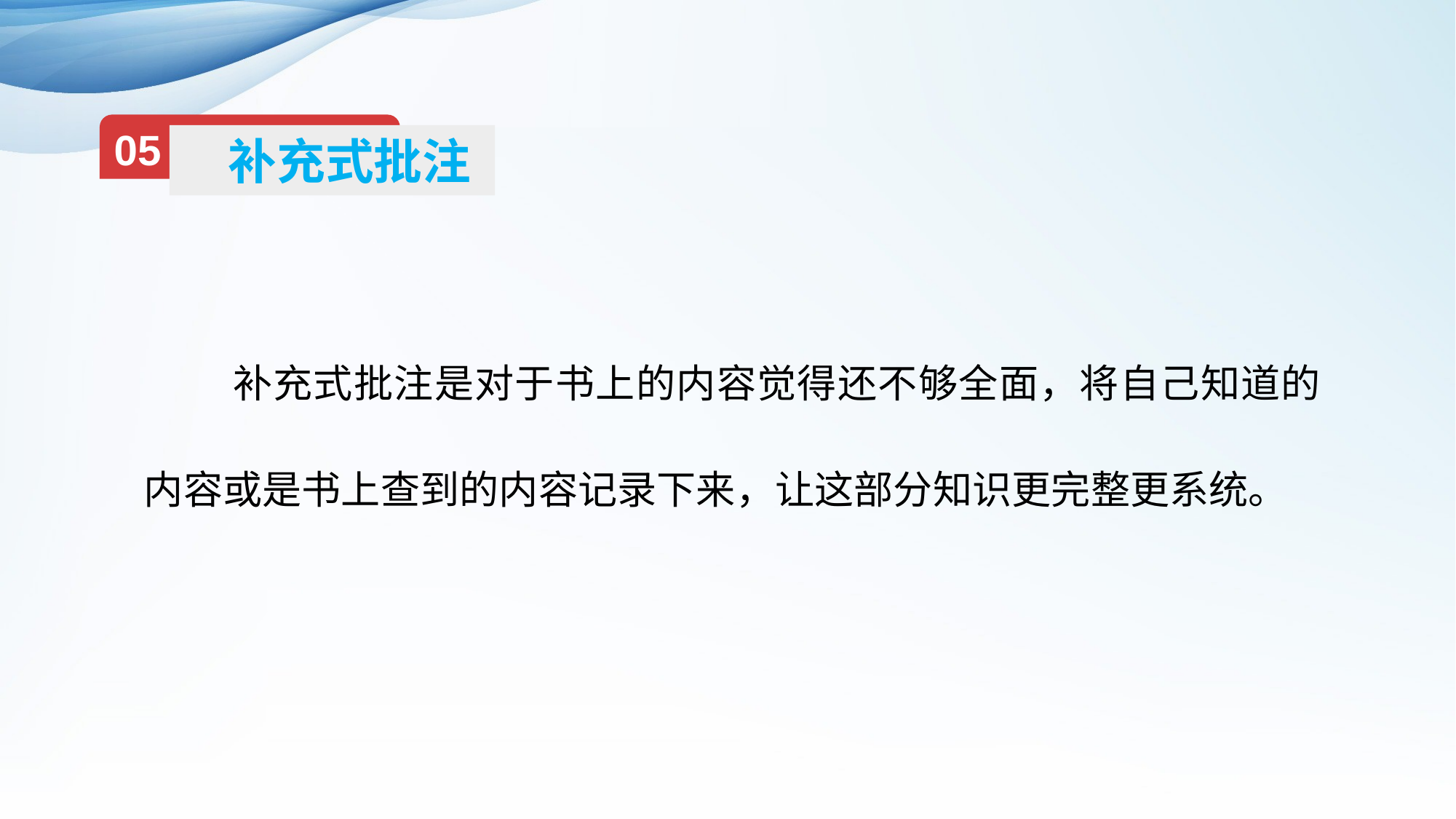

05
    补充式批注
        补充式批注是对于书上的内容觉得还不够全面，将自己知道的内容或是书上查到的内容记录下来，让这部分知识更完整更系统。